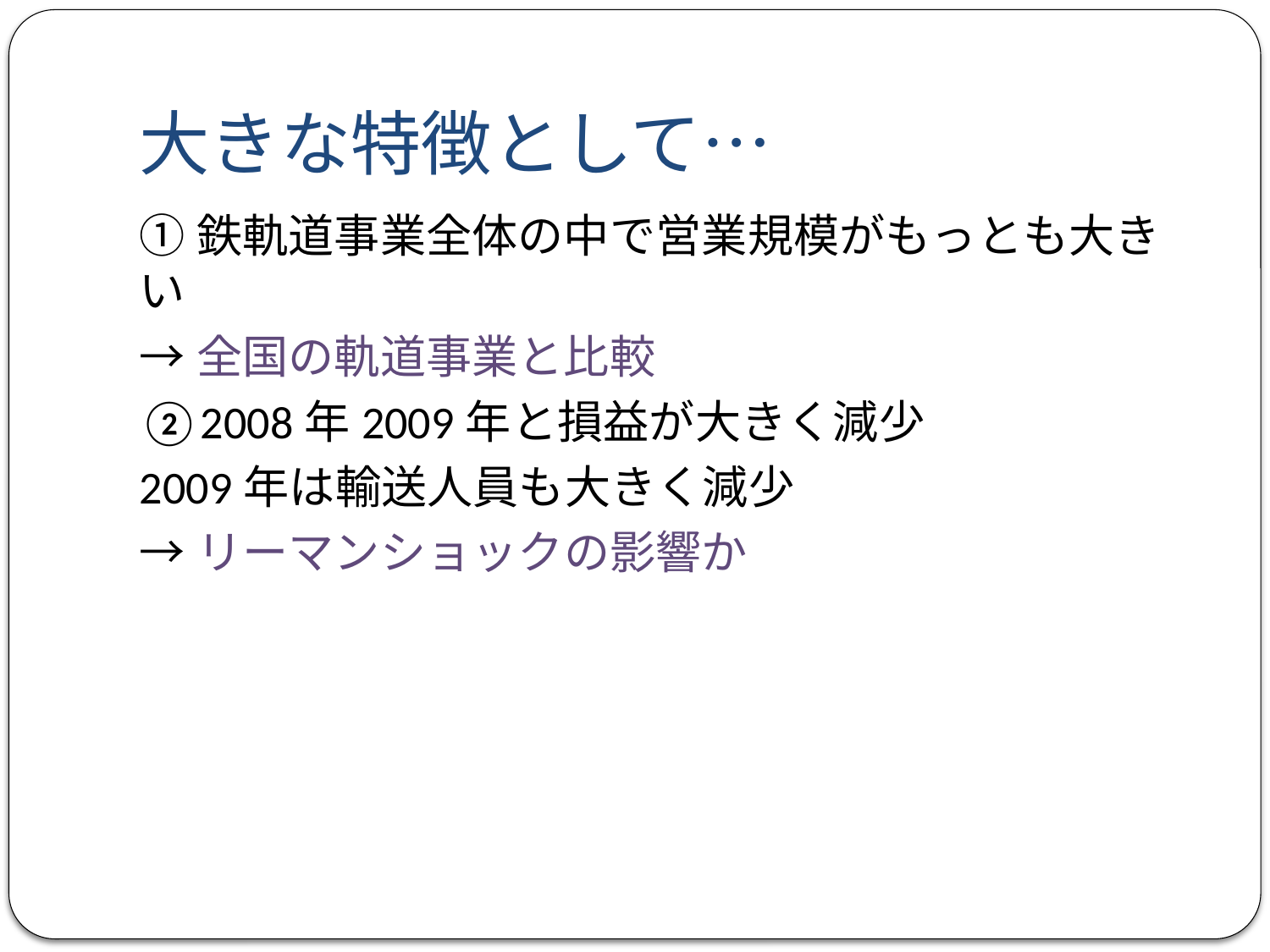

# 大きな特徴として…
①鉄軌道事業全体の中で営業規模がもっとも大きい
→全国の軌道事業と比較
②2008年2009年と損益が大きく減少
2009年は輸送人員も大きく減少
→リーマンショックの影響か